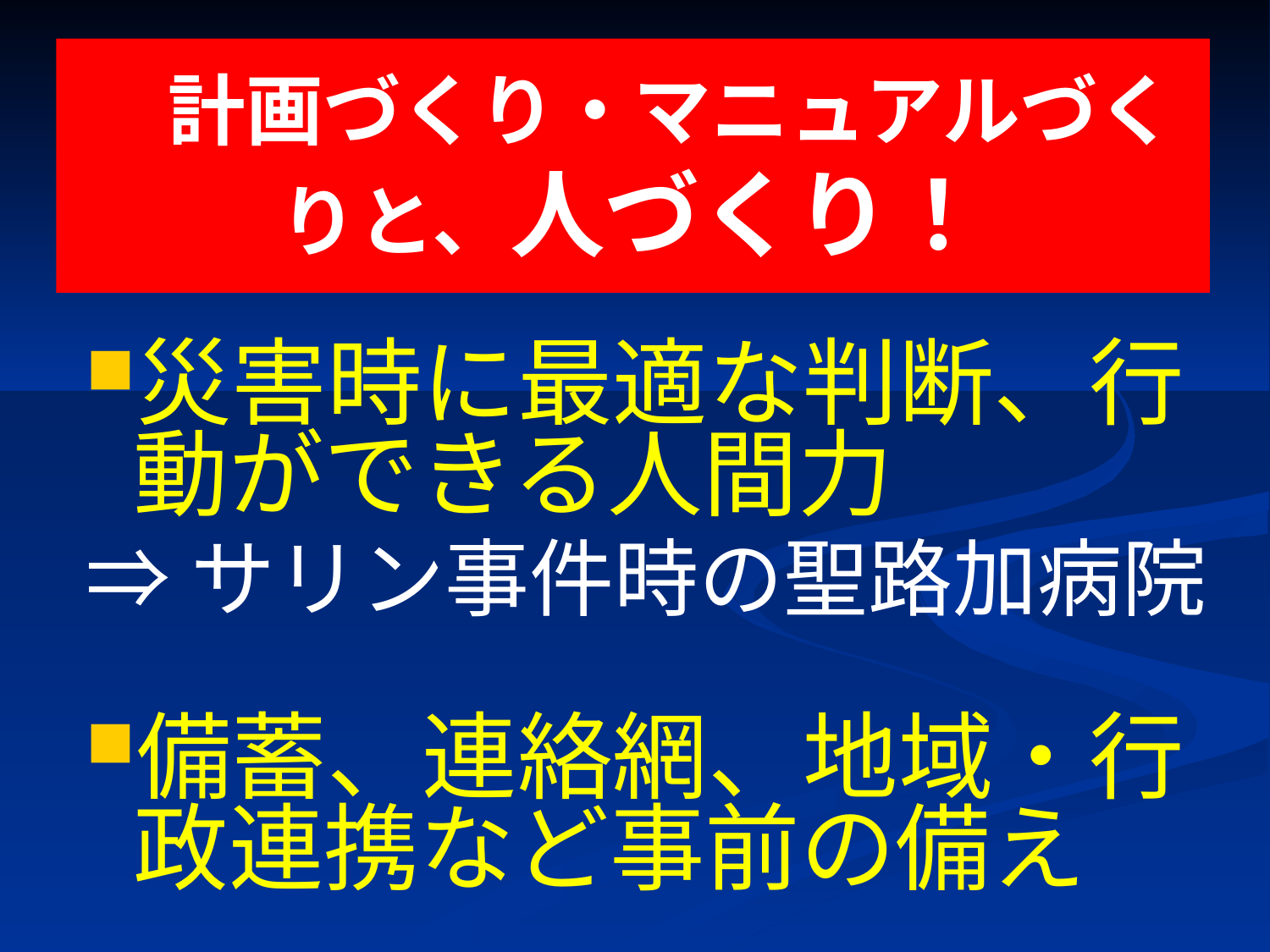

計画づくり・マニュアルづくりと、人づくり！
災害時に最適な判断、行動ができる人間力
⇒サリン事件時の聖路加病院

備蓄、連絡網、地域・行政連携など事前の備え